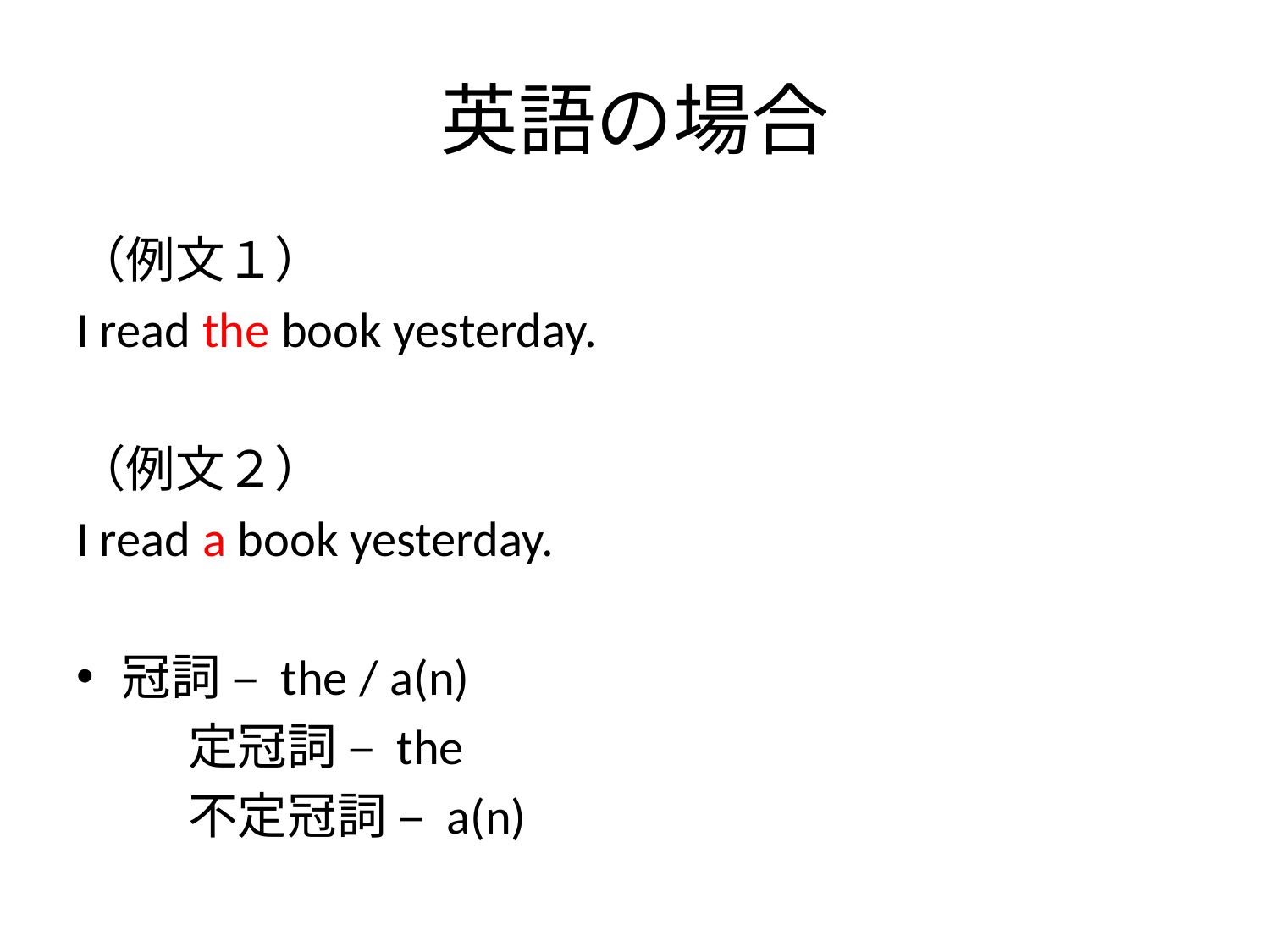

# 英語の場合
（例文１）
I read the book yesterday.

（例文２）
I read a book yesterday.

冠詞 – the / a(n)
	定冠詞 – the
	不定冠詞 – a(n)